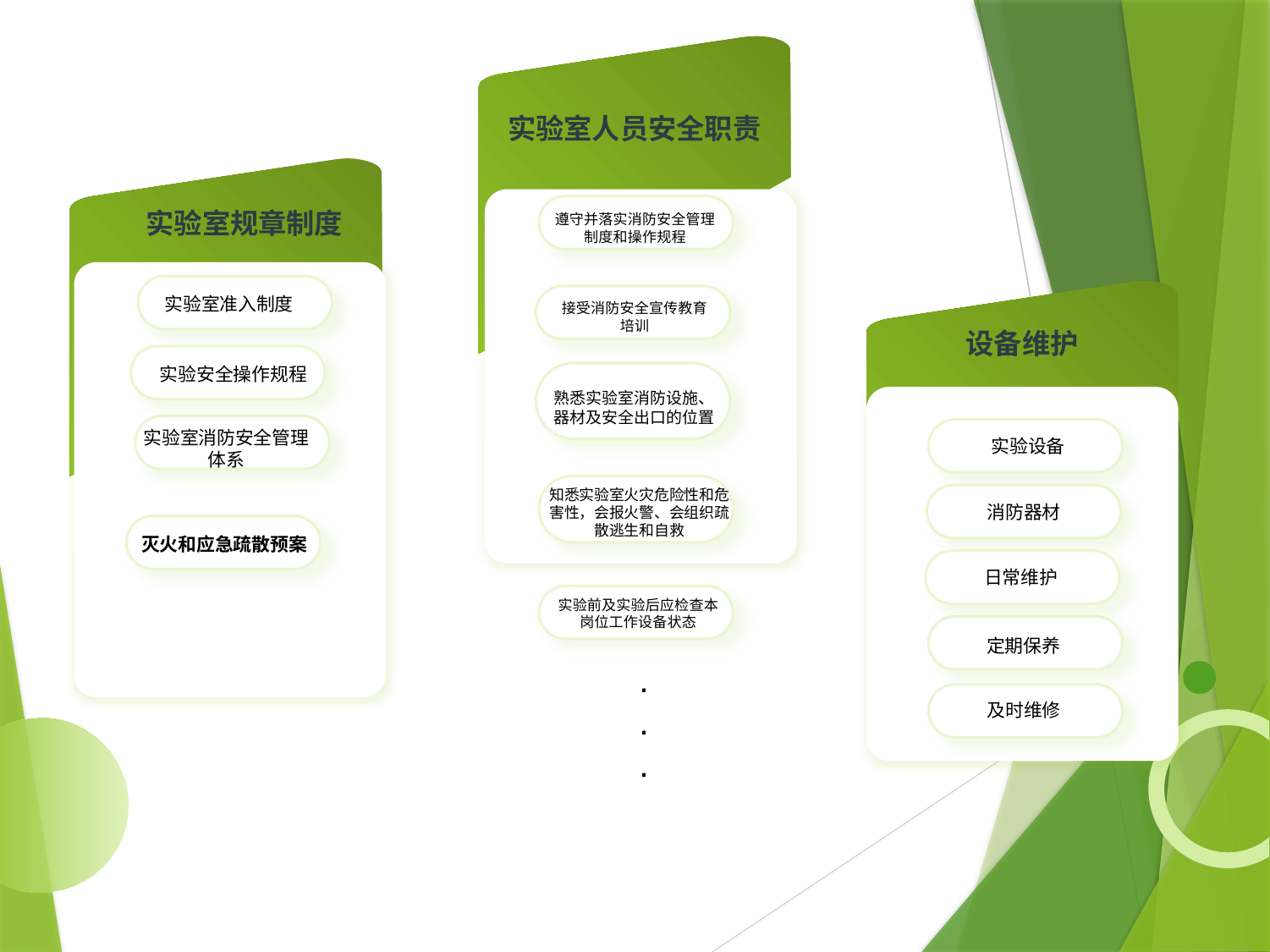

实验室人员安全职责

实验室规章制度

遵守并落实消防安全管理制度和操作规程

实验室准入制度

接受消防安全宣传教育
培训
设备维护

 实验安全操作规程

熟悉实验室消防设施、器材及安全出口的位置

 实验设备
实验室消防安全管理体系

知悉实验室火灾危险性和危害性，会报火警、会组织疏散逃生和自救
消防器材

灭火和应急疏散预案

 日常维护
实验前及实验后应检查本岗位工作设备状态

 定期保养

.
.
.

及时维修